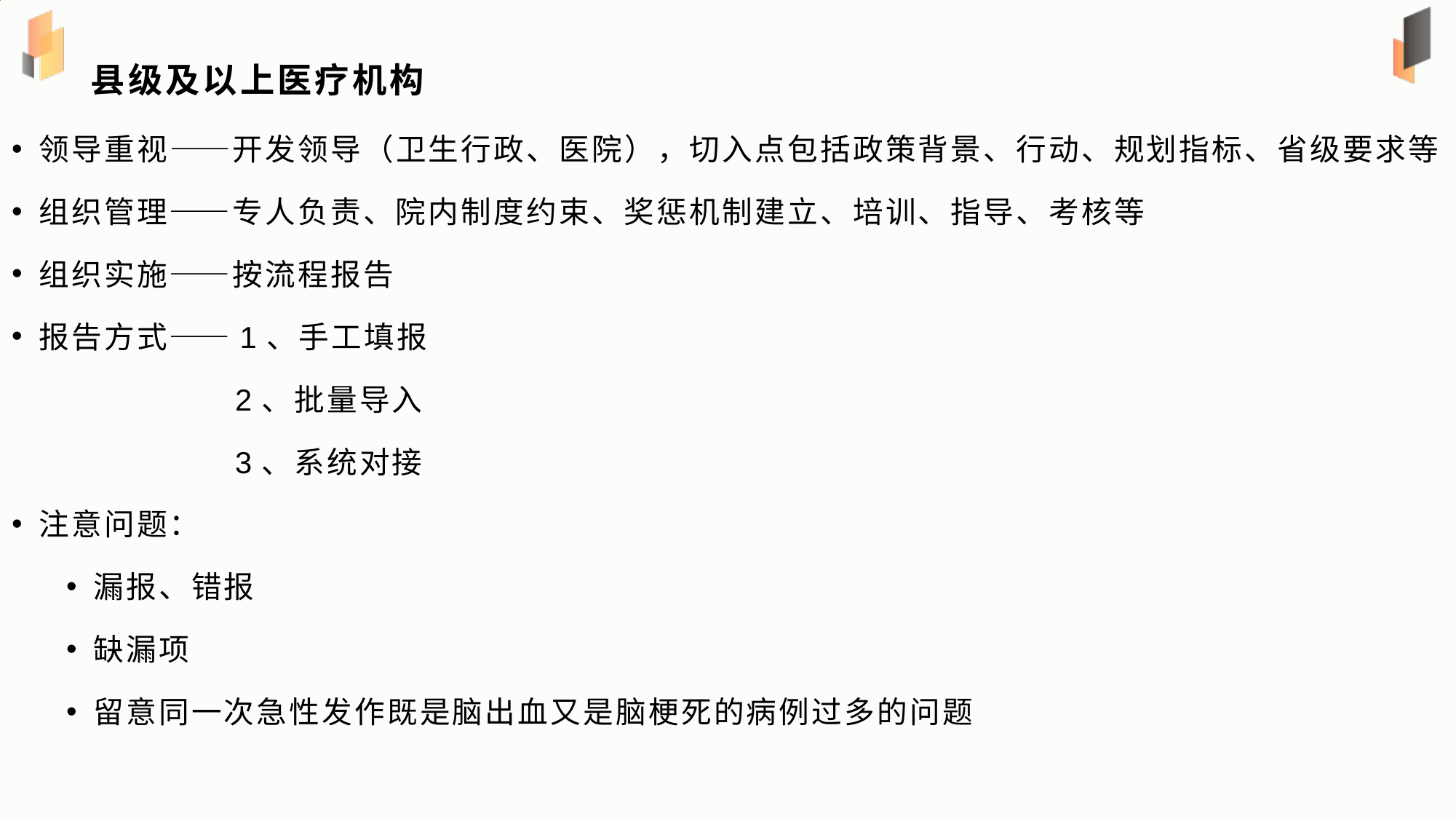

# 县级及以上医疗机构
领导重视——开发领导（卫生行政、医院），切入点包括政策背景、行动、规划指标、省级要求等
组织管理——专人负责、院内制度约束、奖惩机制建立、培训、指导、考核等
组织实施——按流程报告
报告方式——1、手工填报
                     2、批量导入
                     3、系统对接
注意问题：
漏报、错报
缺漏项
留意同一次急性发作既是脑出血又是脑梗死的病例过多的问题